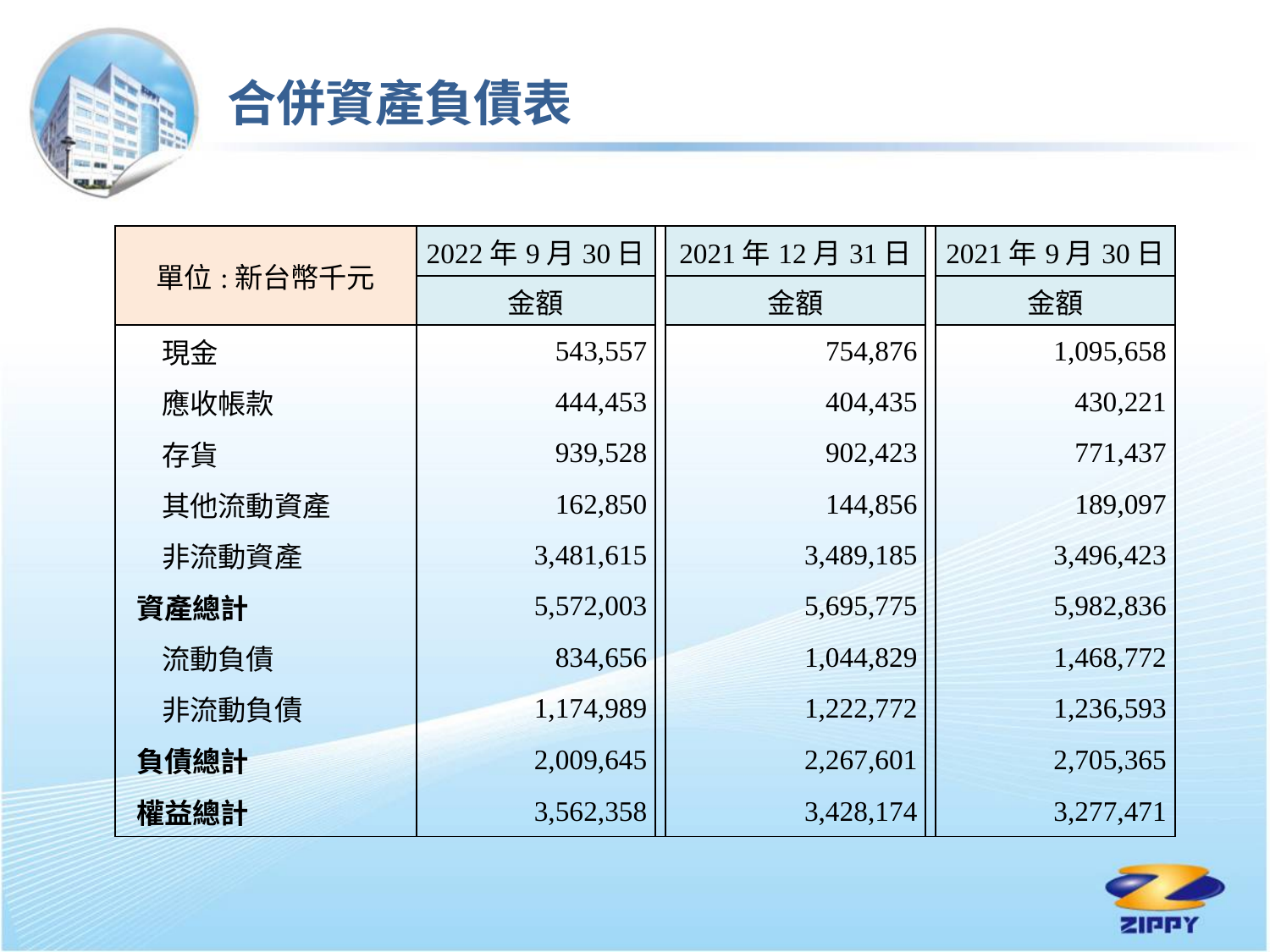

合併資產負債表

| 單位:新台幣千元 | 2022年9月30日 |  | 2021年12月31日 |  | 2021年9月30日 |
| --- | --- | --- | --- | --- | --- |
|  | 金額 |  | 金額 |  | 金額 |
| 現金 | 543,557 |  | 754,876 |  | 1,095,658 |
| 應收帳款 | 444,453 |  | 404,435 |  | 430,221 |
| 存貨 | 939,528 |  | 902,423 |  | 771,437 |
| 其他流動資產 | 162,850 |  | 144,856 |  | 189,097 |
| 非流動資產 | 3,481,615 |  | 3,489,185 |  | 3,496,423 |
| 資產總計 | 5,572,003 |  | 5,695,775 |  | 5,982,836 |
| 流動負債 | 834,656 |  | 1,044,829 |  | 1,468,772 |
| 非流動負債 | 1,174,989 |  | 1,222,772 |  | 1,236,593 |
| 負債總計 | 2,009,645 |  | 2,267,601 |  | 2,705,365 |
| 權益總計 | 3,562,358 |  | 3,428,174 |  | 3,277,471 |